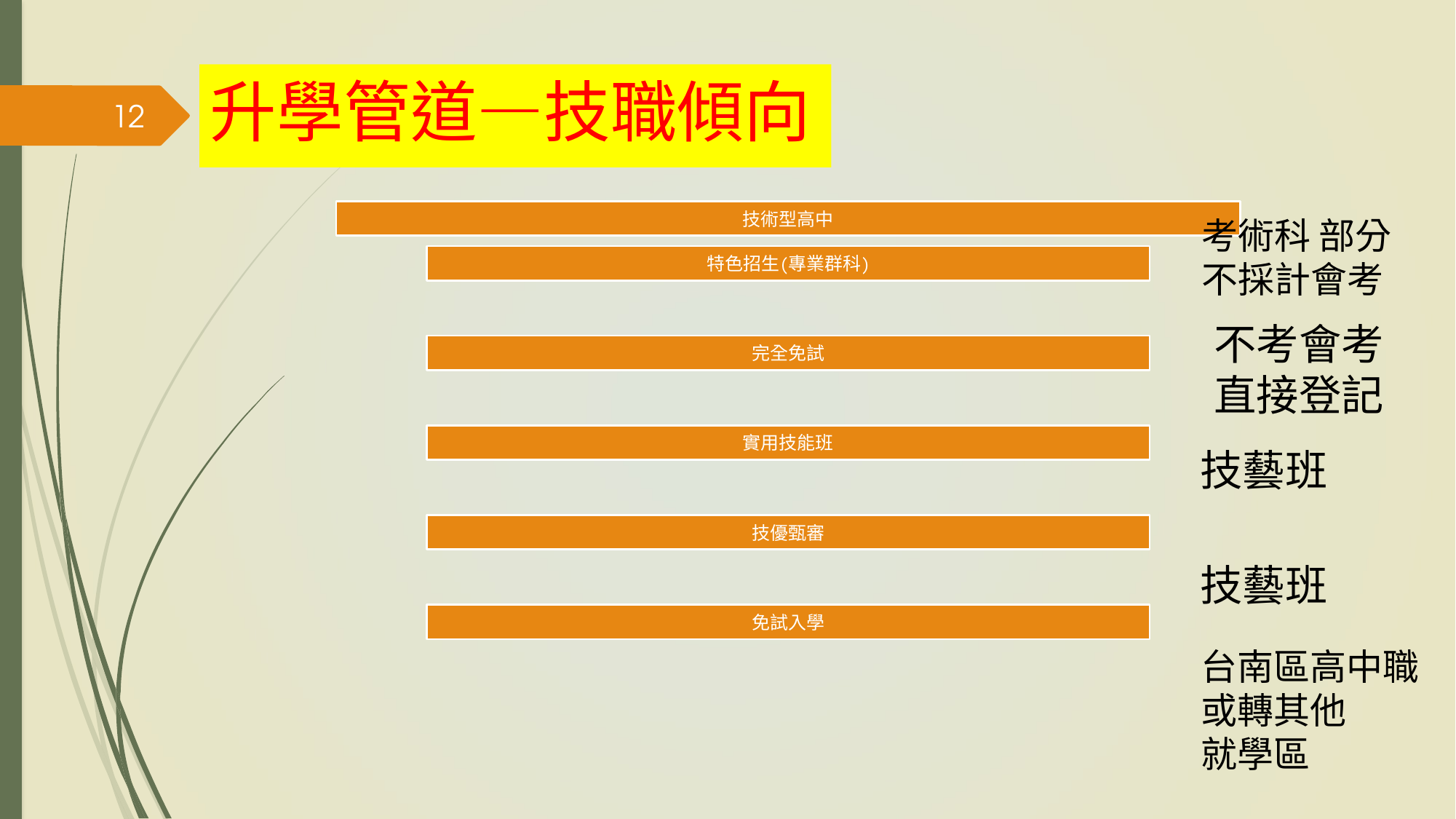

升學管道—技職傾向
12
技術型高中
特色招生(專業群科)
實用技能班
技優甄審
免試入學
完全免試
考術科 部分
不採計會考
不考會考
直接登記
技藝班
技藝班
台南區高中職
或轉其他
就學區